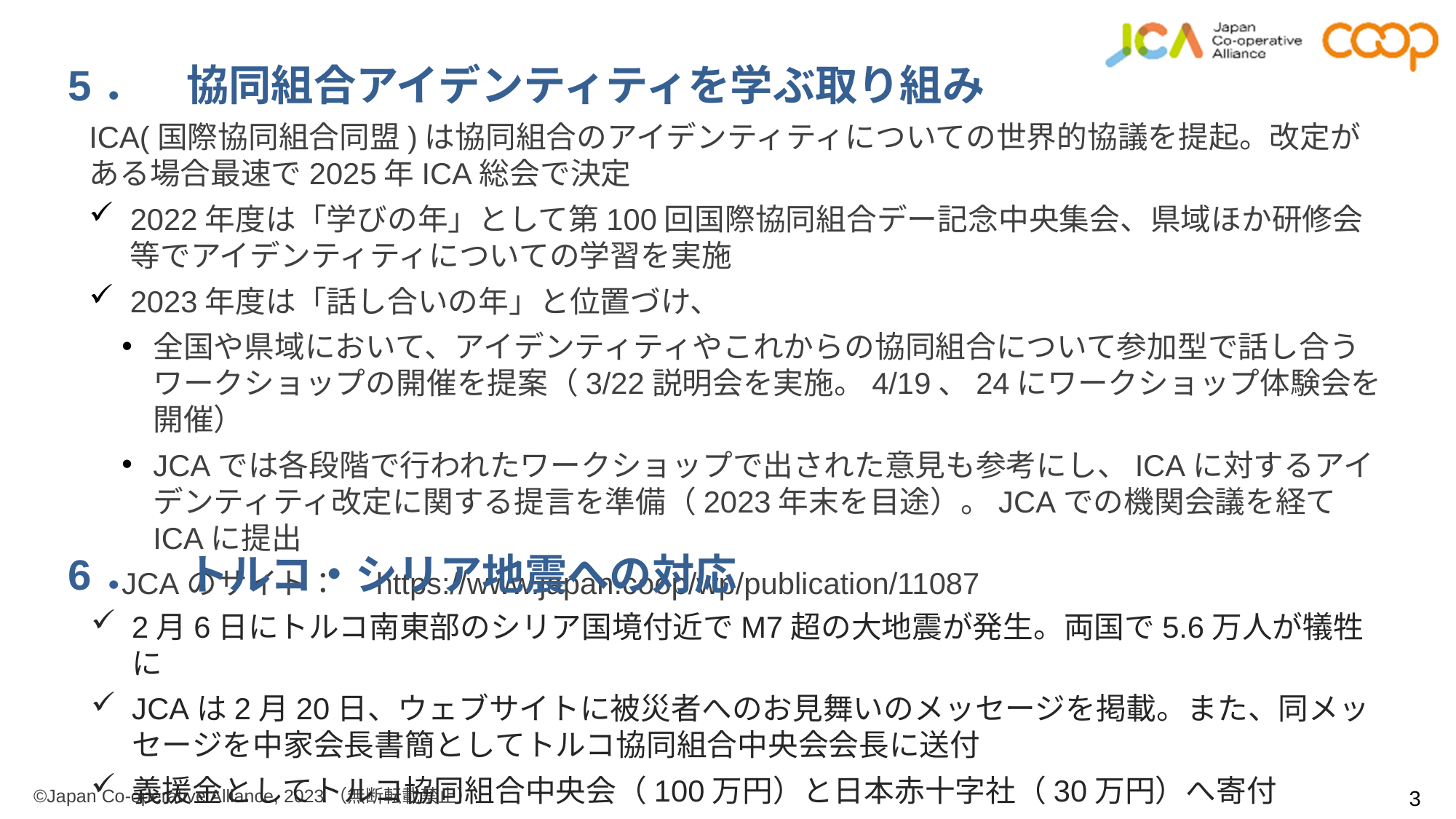

5．　協同組合アイデンティティを学ぶ取り組み
ICA(国際協同組合同盟)は協同組合のアイデンティティについての世界的協議を提起。改定がある場合最速で2025年ICA総会で決定
2022年度は「学びの年」として第100回国際協同組合デー記念中央集会、県域ほか研修会等でアイデンティティについての学習を実施
2023年度は「話し合いの年」と位置づけ、
全国や県域において、アイデンティティやこれからの協同組合について参加型で話し合うワークショップの開催を提案（3/22説明会を実施。4/19、24にワークショップ体験会を開催）
JCAでは各段階で行われたワークショップで出された意見も参考にし、ICAに対するアイデンティティ改定に関する提言を準備（2023年末を目途）。JCAでの機関会議を経てICAに提出
JCAのサイト：　https://www.japan.coop/wp/publication/11087
6．　トルコ・シリア地震への対応
2月6日にトルコ南東部のシリア国境付近でM7超の大地震が発生。両国で5.6万人が犠牲に
JCAは2月20日、ウェブサイトに被災者へのお見舞いのメッセージを掲載。また、同メッセージを中家会長書簡としてトルコ協同組合中央会会長に送付
義援金としてトルコ協同組合中央会（100万円）と日本赤十字社（30万円）へ寄付
3